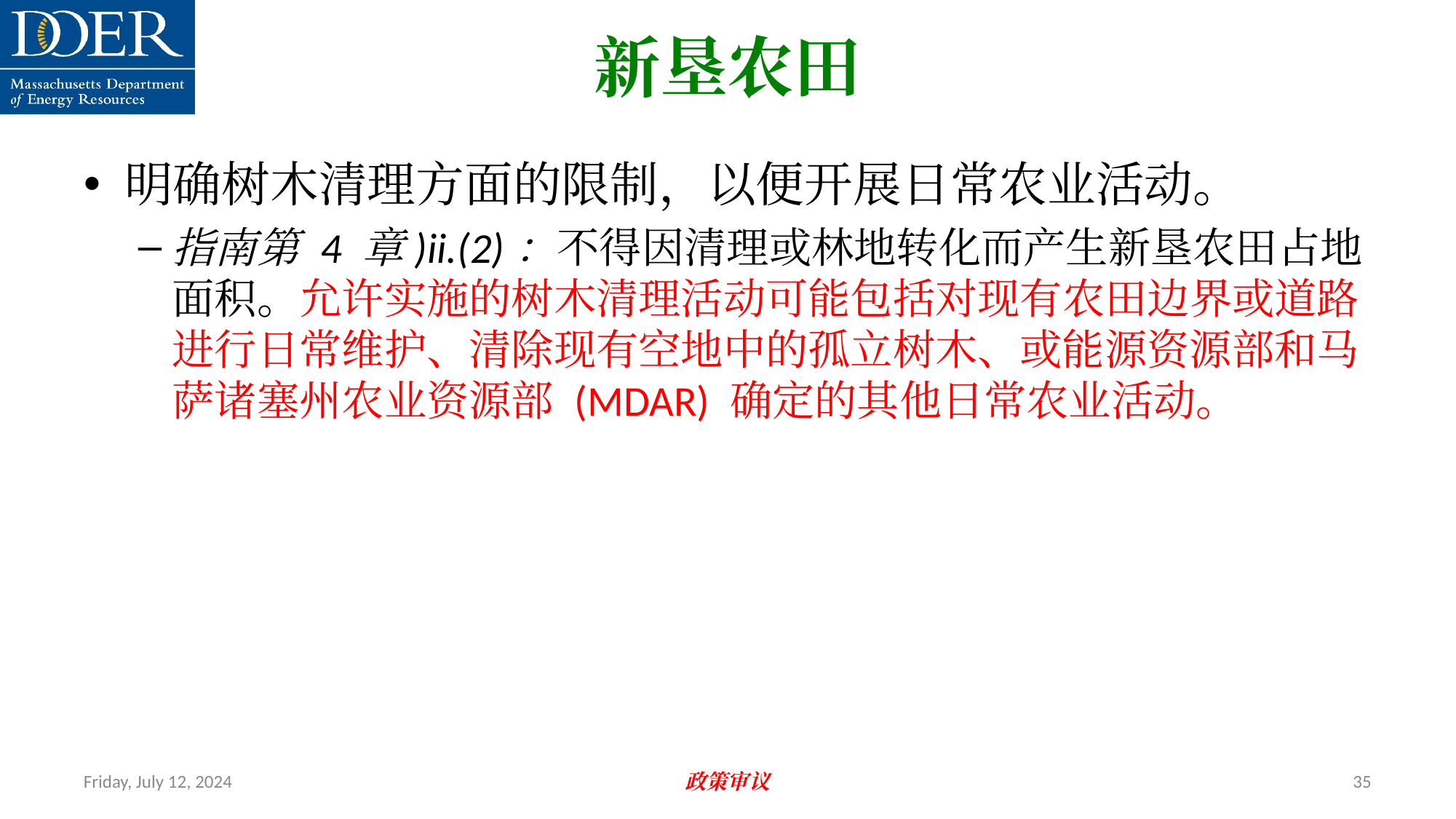

新垦农田
明确树木清理方面的限制，以便开展日常农业活动。
指南第 4 章)ii.(2)：不得因清理或林地转化而产生新垦农田占地面积。允许实施的树木清理活动可能包括对现有农田边界或道路进行日常维护、清除现有空地中的孤立树木、或能源资源部和马萨诸塞州农业资源部 (MDAR) 确定的其他日常农业活动。
Friday, July 12, 2024
政策审议
35